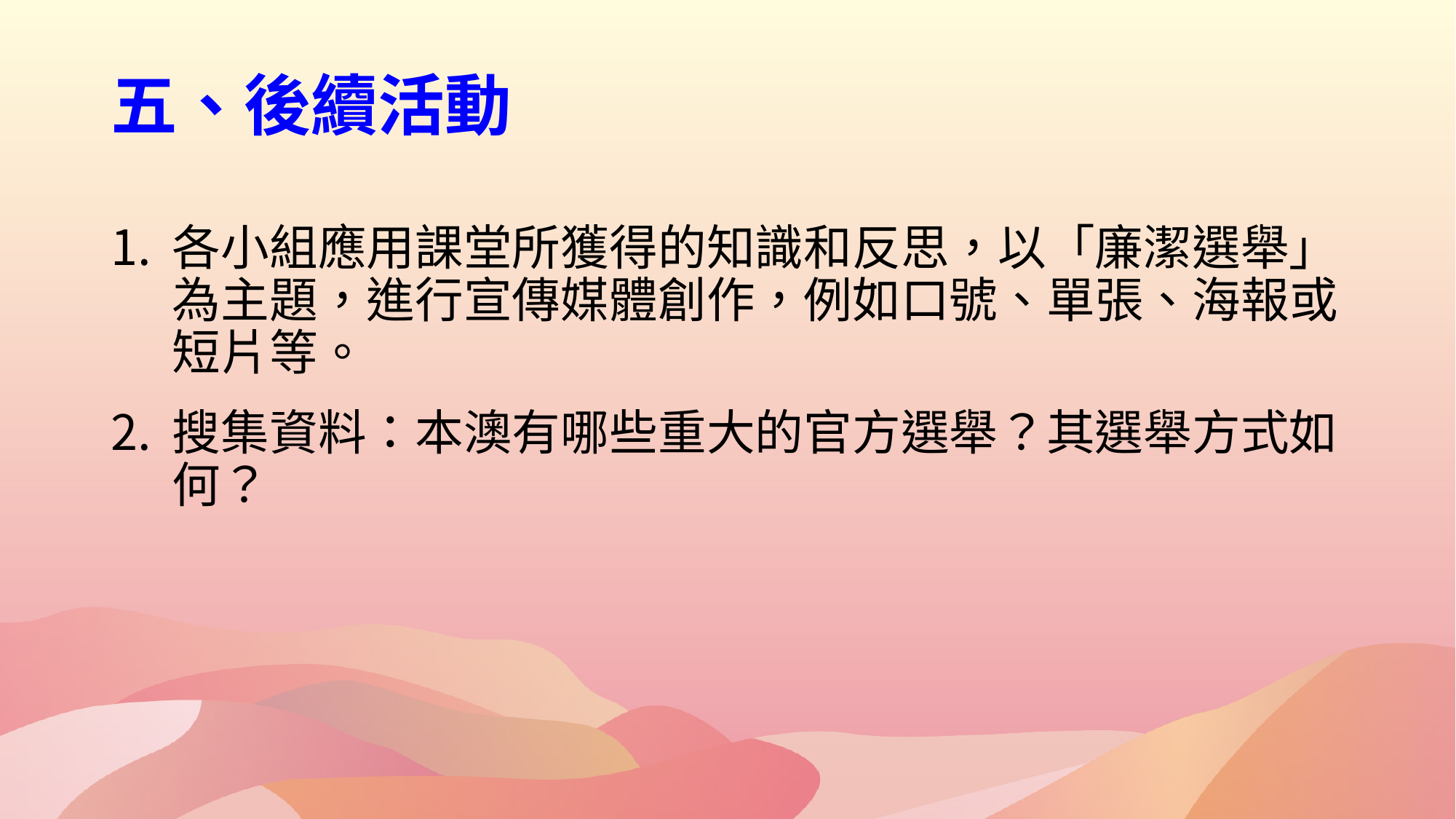

# 五、後續活動
各小組應用課堂所獲得的知識和反思，以「廉潔選舉」為主題，進行宣傳媒體創作，例如口號、單張、海報或短片等。
搜集資料：本澳有哪些重大的官方選舉？其選舉方式如何？